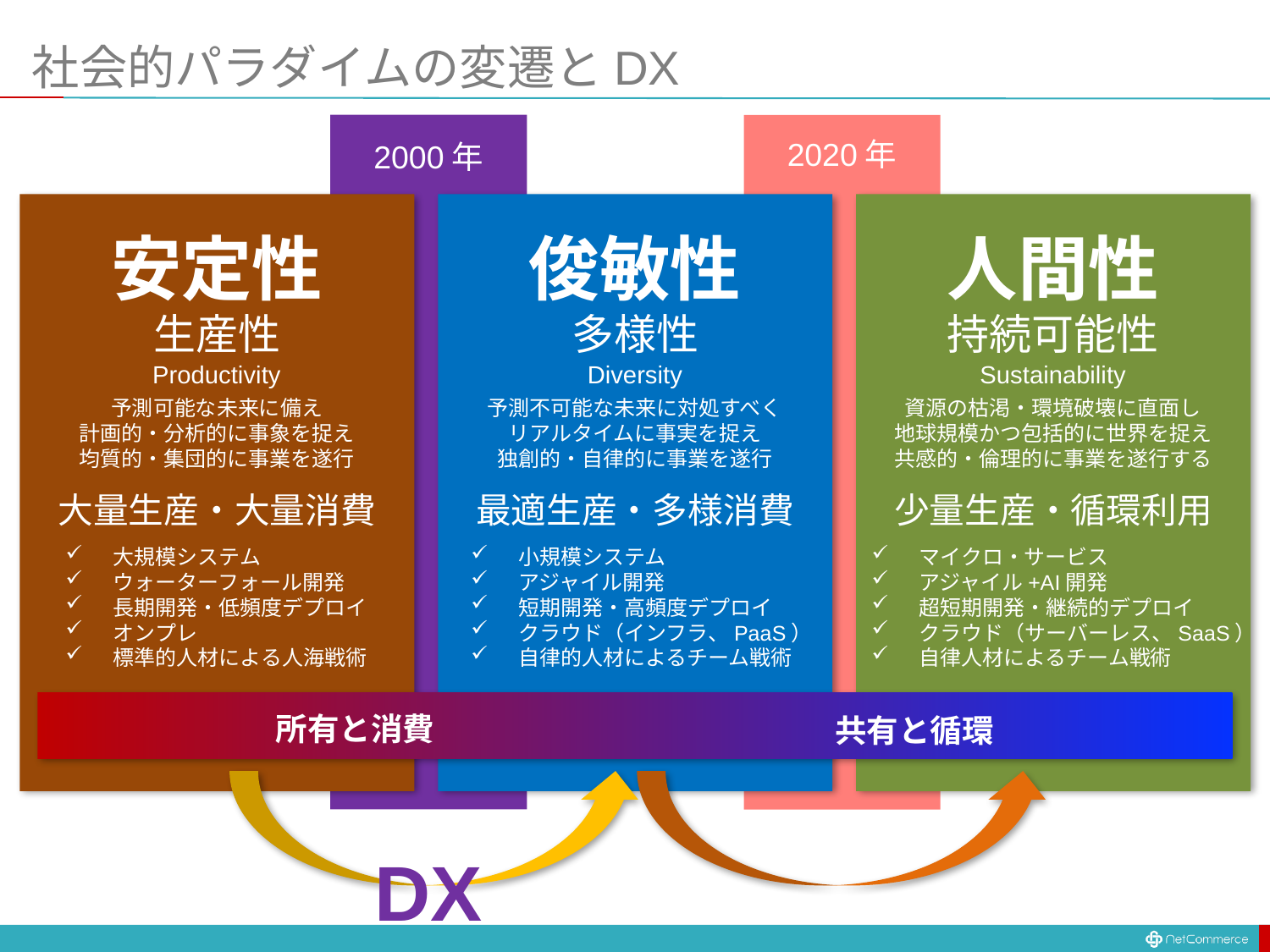

# 社会的パラダイムの変遷とDX

2020年
2000年

安定性
俊敏性
人間性
生産性
Productivity
多様性
Diversity
持続可能性
Sustainability
予測可能な未来に備え
計画的・分析的に事象を捉え
均質的・集団的に事業を遂行
予測不可能な未来に対処すべく
リアルタイムに事実を捉え
独創的・自律的に事業を遂行
資源の枯渇・環境破壊に直面し
地球規模かつ包括的に世界を捉え
共感的・倫理的に事業を遂行する
大量生産・大量消費
最適生産・多様消費
少量生産・循環利用
小規模システム
アジャイル開発
短期開発・高頻度デプロイ
クラウド（インフラ、PaaS）
自律的人材によるチーム戦術
マイクロ・サービス
アジャイル+AI開発
超短期開発・継続的デプロイ
クラウド（サーバーレス、SaaS）
自律人材によるチーム戦術
大規模システム
ウォーターフォール開発
長期開発・低頻度デプロイ
オンプレ
標準的人材による人海戦術

所有と消費
共有と循環

DX